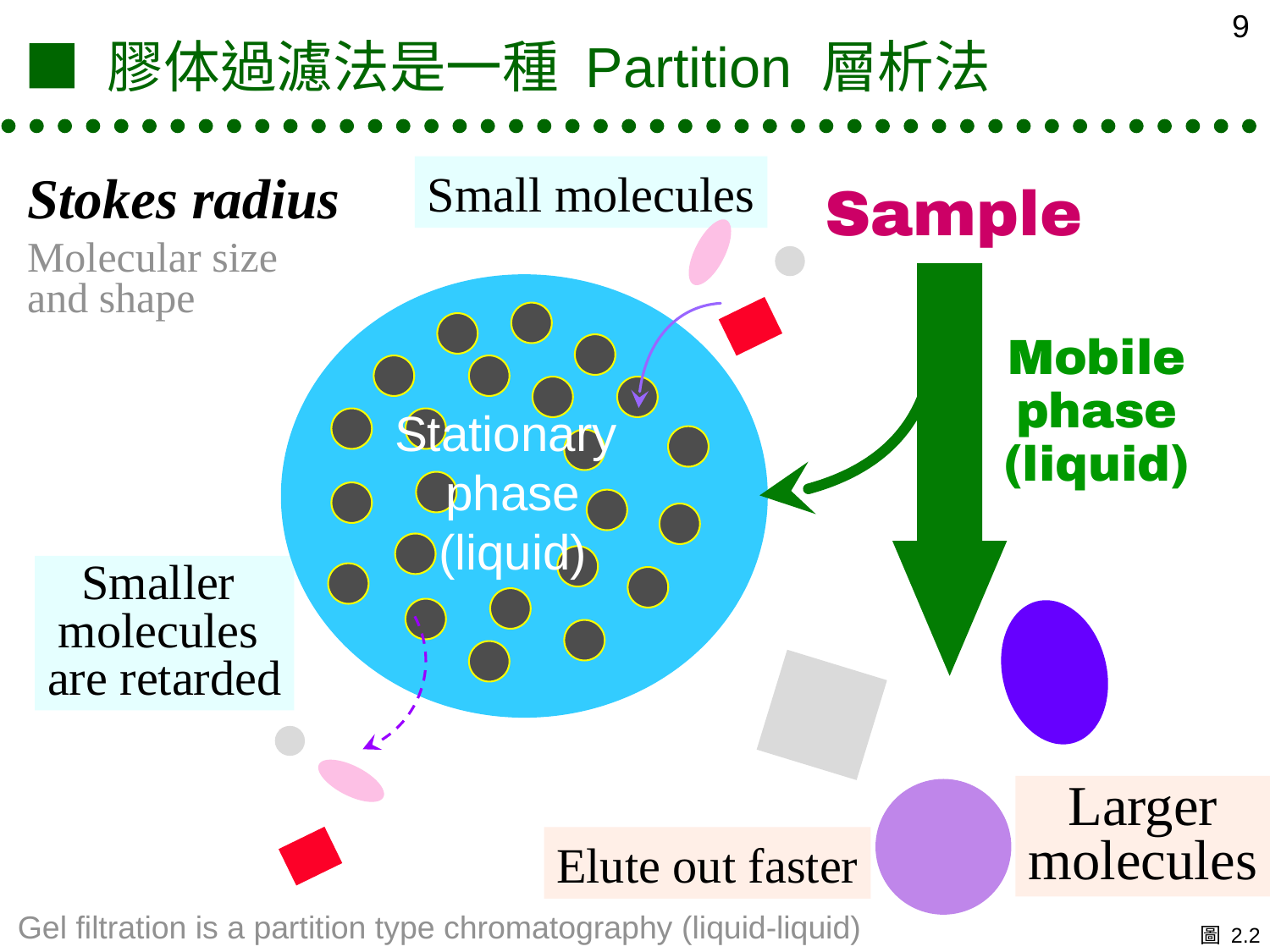

9
■ 膠体過濾法是一種 Partition 層析法

Stokes radius
Molecular size
and shape
Small molecules
Sample

Mobile
phase
(liquid)

Stationary
phase
(liquid)

Smaller
molecules
are retarded

Larger
molecules

Elute out faster

Gel filtration is a partition type chromatography (liquid-liquid)
圖 2.2